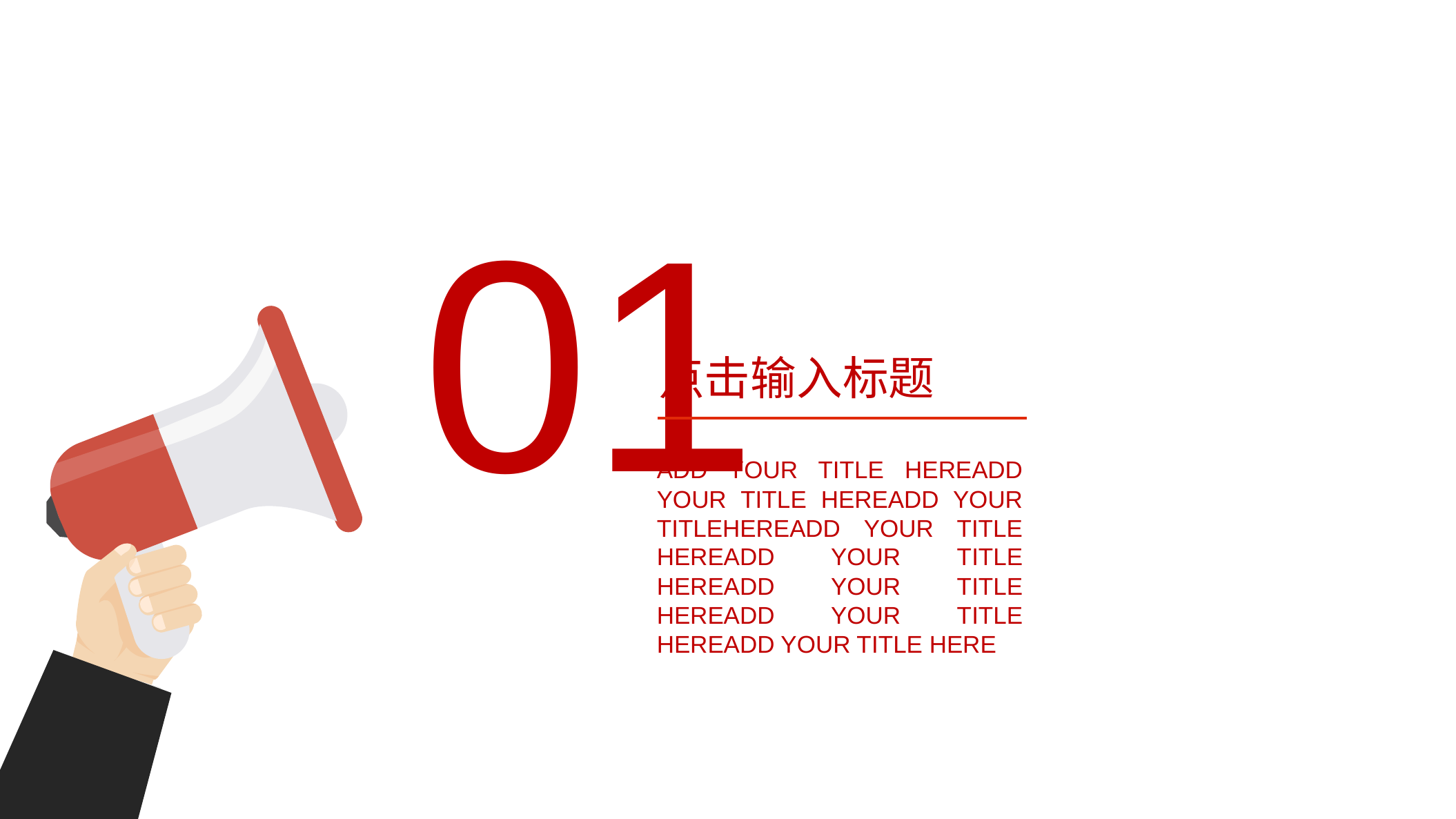

01

点击输入标题
ADD YOUR TITLE HEREADD YOUR TITLE HEREADD YOUR TITLEHEREADD YOUR TITLE HEREADD YOUR TITLE HEREADD YOUR TITLE HEREADD YOUR TITLE HEREADD YOUR TITLE HERE